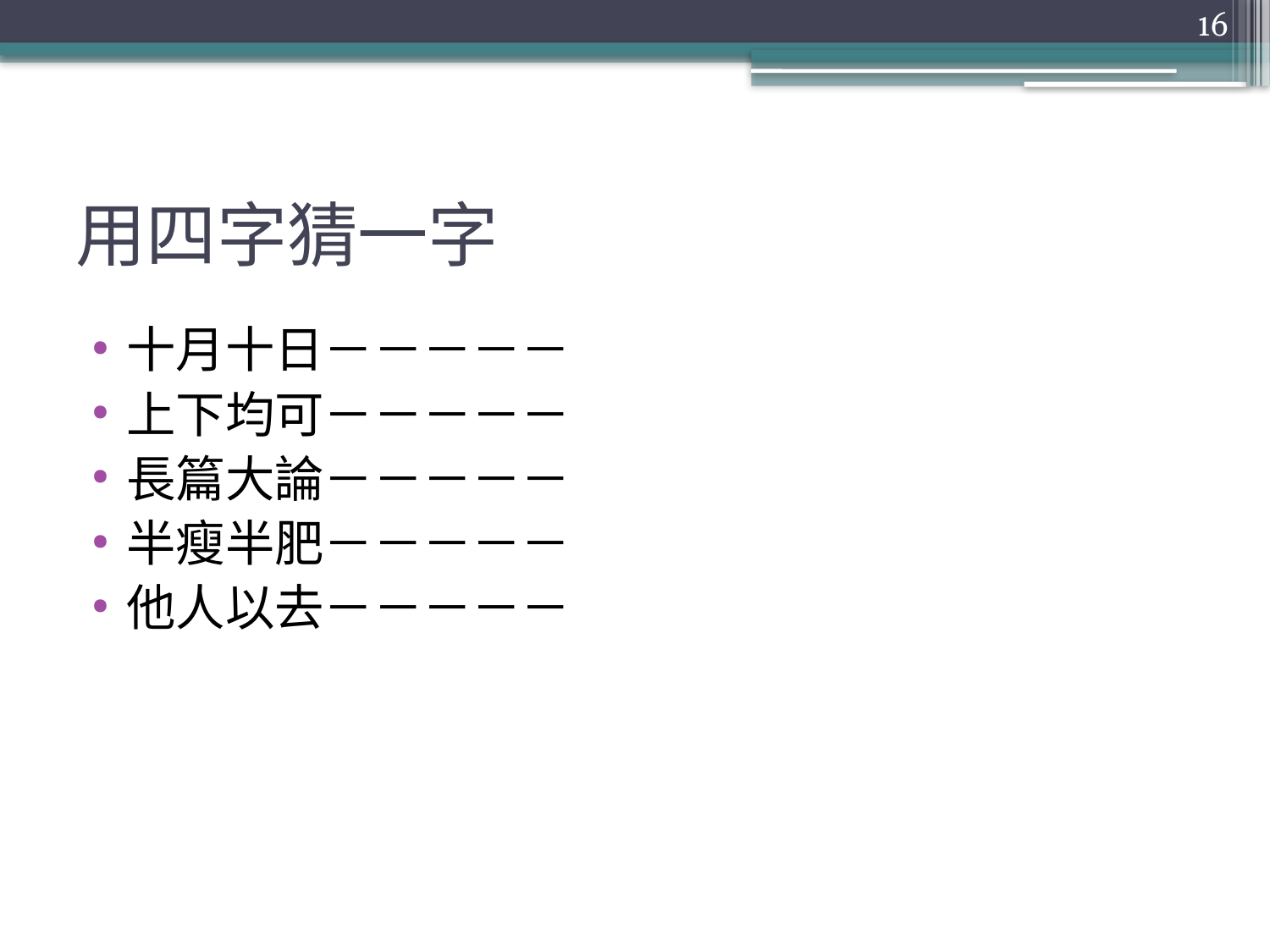

16

# 用四字猜一字
十月十日－－－－－
上下均可－－－－－
長篇大論－－－－－
半瘦半肥－－－－－
他人以去－－－－－